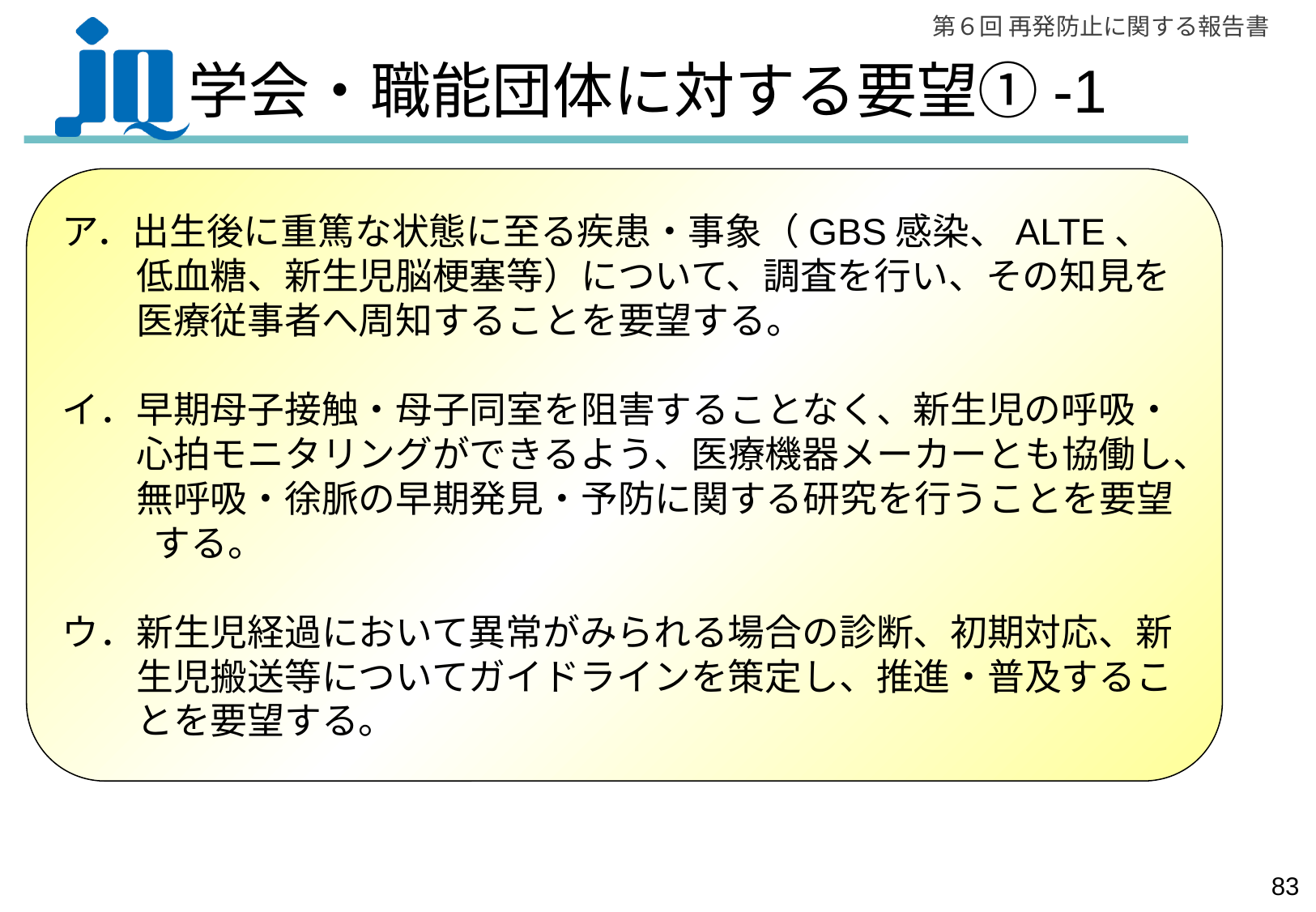

# 学会・職能団体に対する要望①-1
ア．出生後に重篤な状態に至る疾患・事象（GBS感染、ALTE、
　　低血糖、新生児脳梗塞等）について、調査を行い、その知見を
　　医療従事者へ周知することを要望する。

イ．早期母子接触・母子同室を阻害することなく、新生児の呼吸・
　　心拍モニタリングができるよう、医療機器メーカーとも協働し、
　　無呼吸・徐脈の早期発見・予防に関する研究を行うことを要望する。

ウ．新生児経過において異常がみられる場合の診断、初期対応、新
　　生児搬送等についてガイドラインを策定し、推進・普及するこ
　　とを要望する。
83